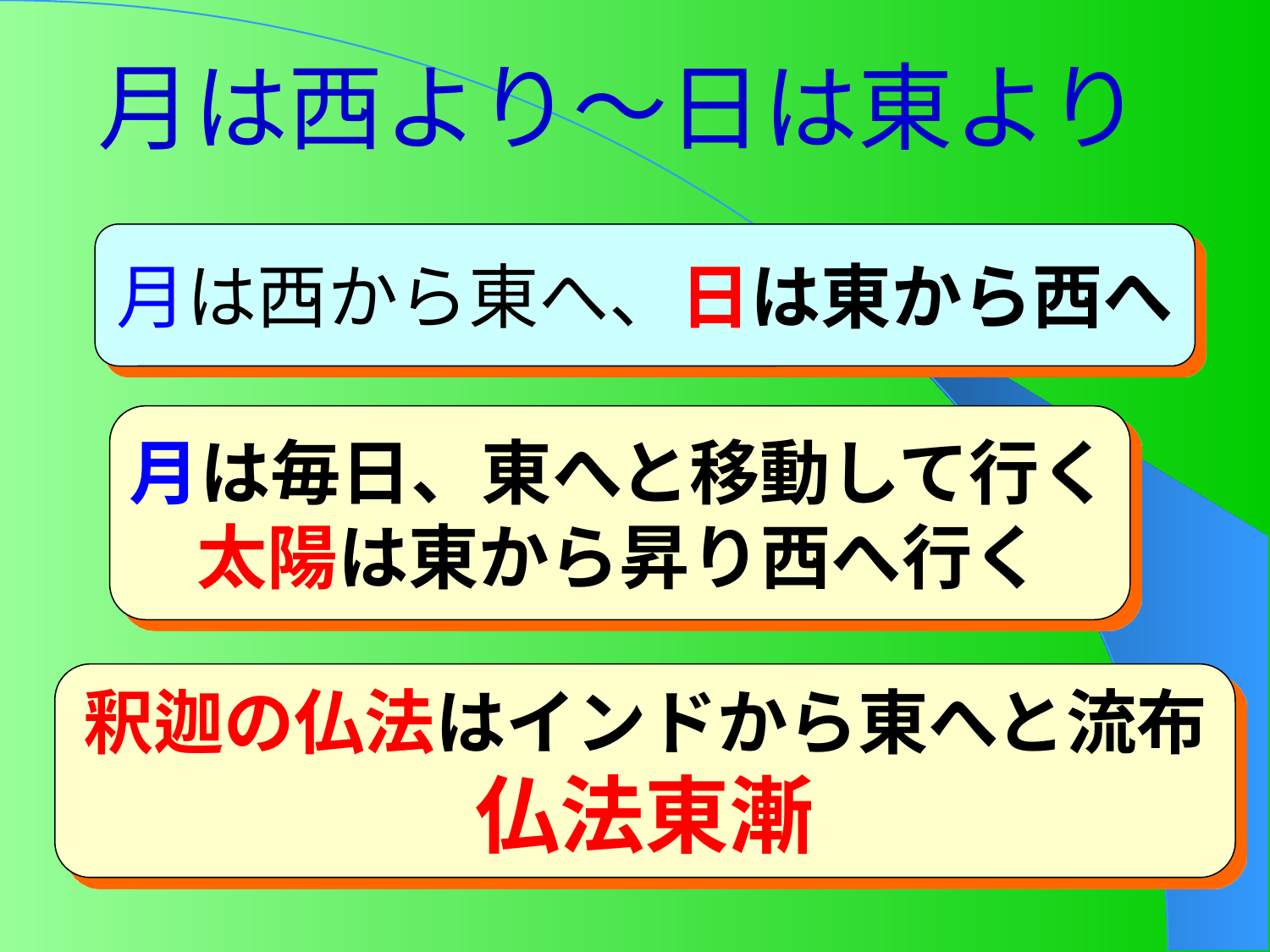

# 月は西より～日は東より
月は西から東へ、日は東から西へ
月は毎日、東へと移動して行く
太陽は東から昇り西へ行く
釈迦の仏法はインドから東へと流布
仏法東漸